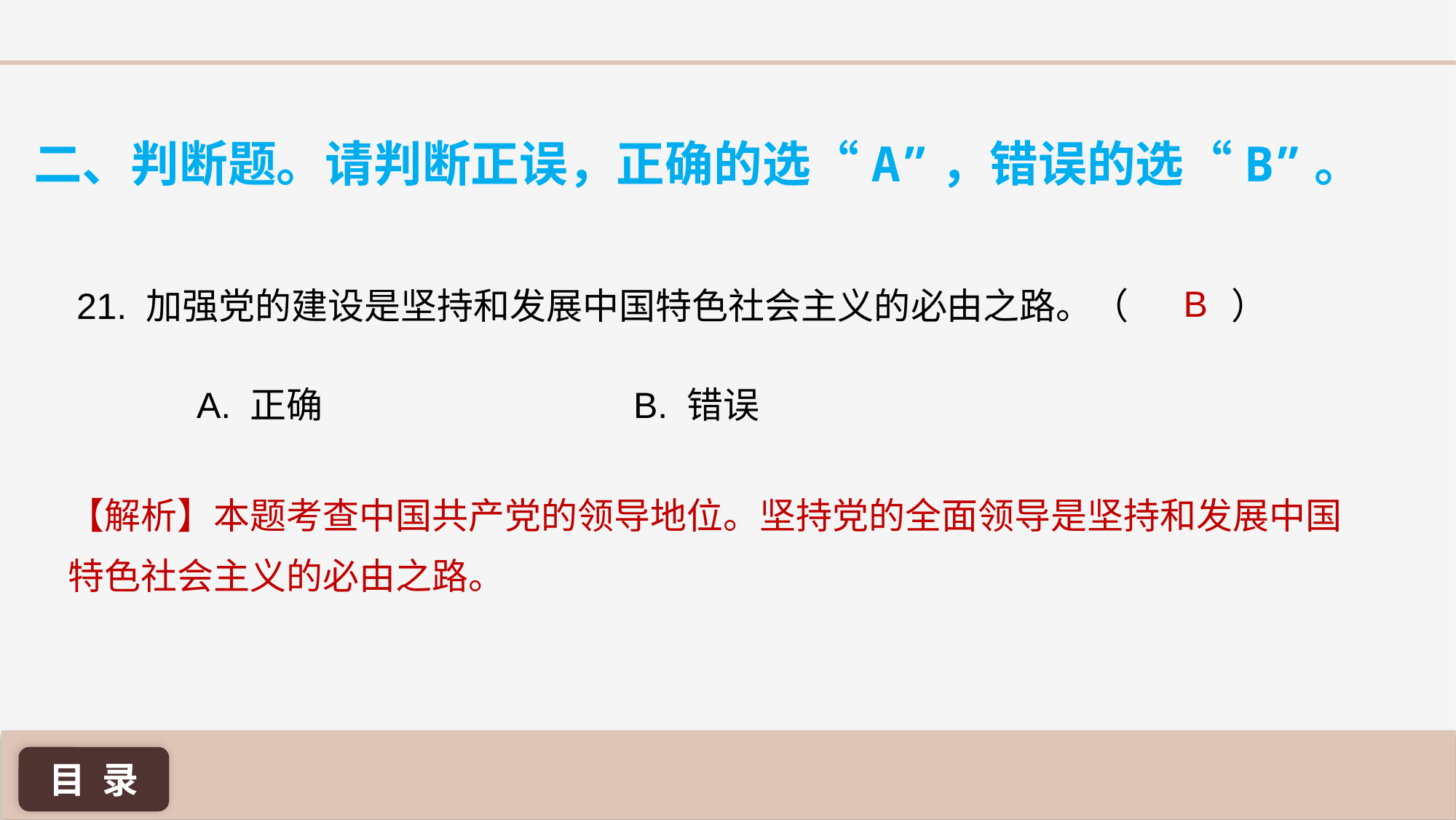

二、判断题。请判断正误，正确的选“A”，错误的选“B”。
B
21. 加强党的建设是坚持和发展中国特色社会主义的必由之路。（	 ）
A. 正确 			B. 错误
【解析】本题考查中国共产党的领导地位。坚持党的全面领导是坚持和发展中国特色社会主义的必由之路。